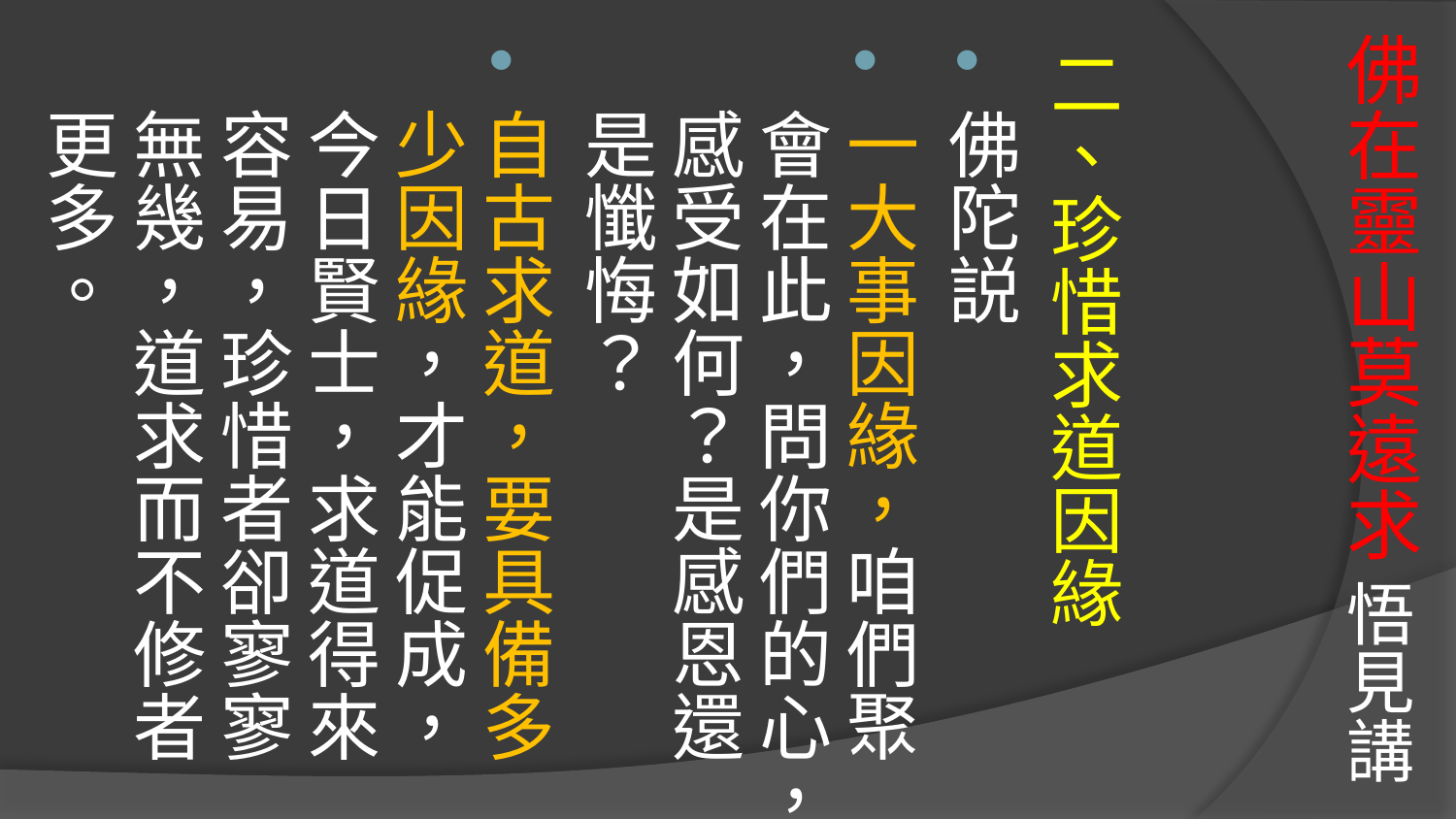

# 佛在靈山莫遠求 悟見講
二、珍惜求道因緣
佛陀説
一大事因緣，咱們聚會在此，問你們的心，感受如何？是感恩還是懺悔？
自古求道，要具備多少因緣，才能促成，今日賢士，求道得來容易，珍惜者卻寥寥無幾，道求而不修者更多。